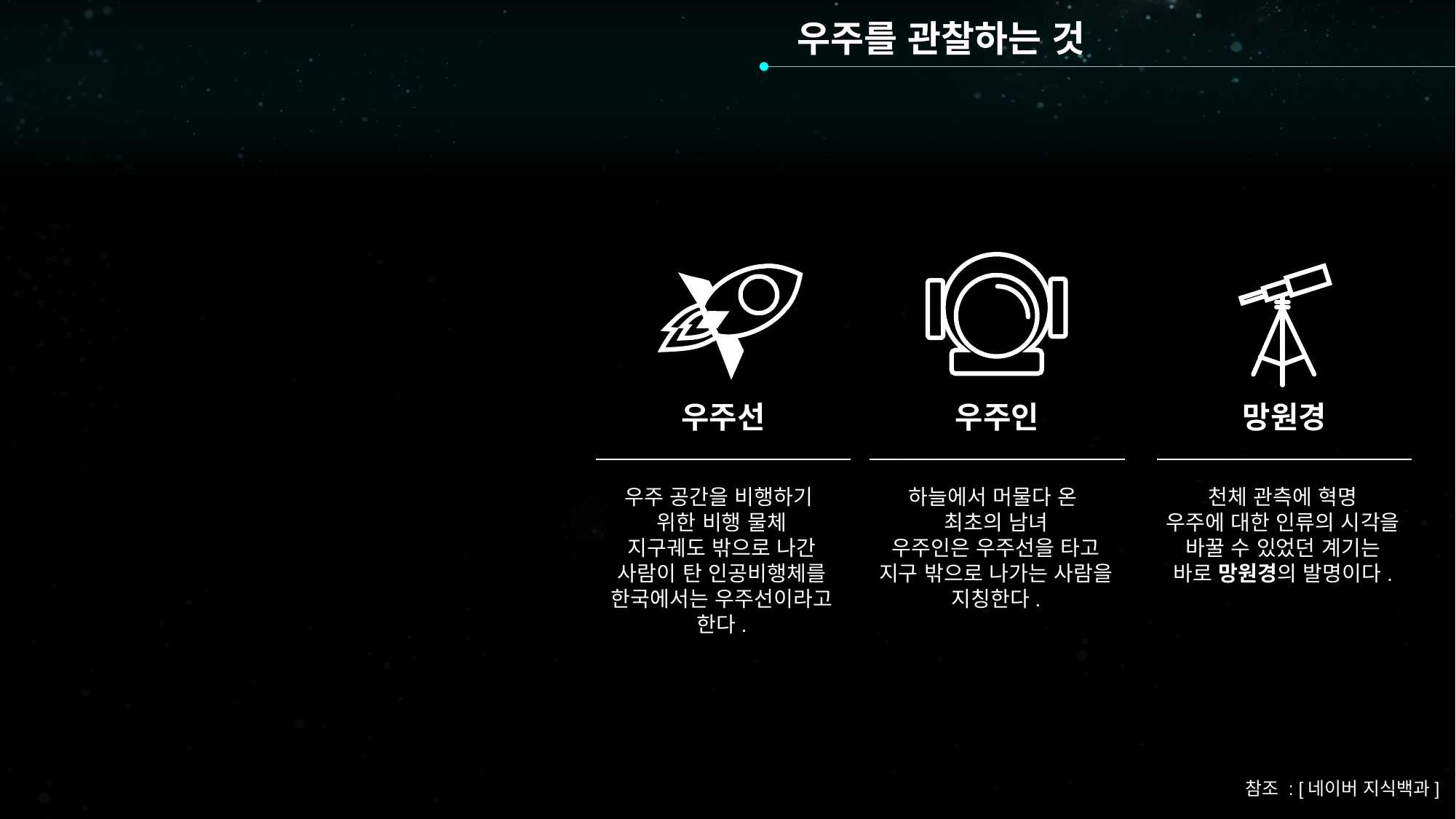

우주를 관찰하는 것

우주선
우주인
망원경
우주 공간을 비행하기  위한 비행 물체
지구궤도 밖으로 나간 사람이 탄 인공비행체를 한국에서는 우주선이라고 한다.
하늘에서 머물다 온
최초의 남녀
우주인은 우주선을 타고 지구 밖으로 나가는 사람을 지칭한다.
천체 관측에 혁명
우주에 대한 인류의 시각을 바꿀 수 있었던 계기는 바로 망원경의 발명이다.
참조 : [네이버 지식백과]